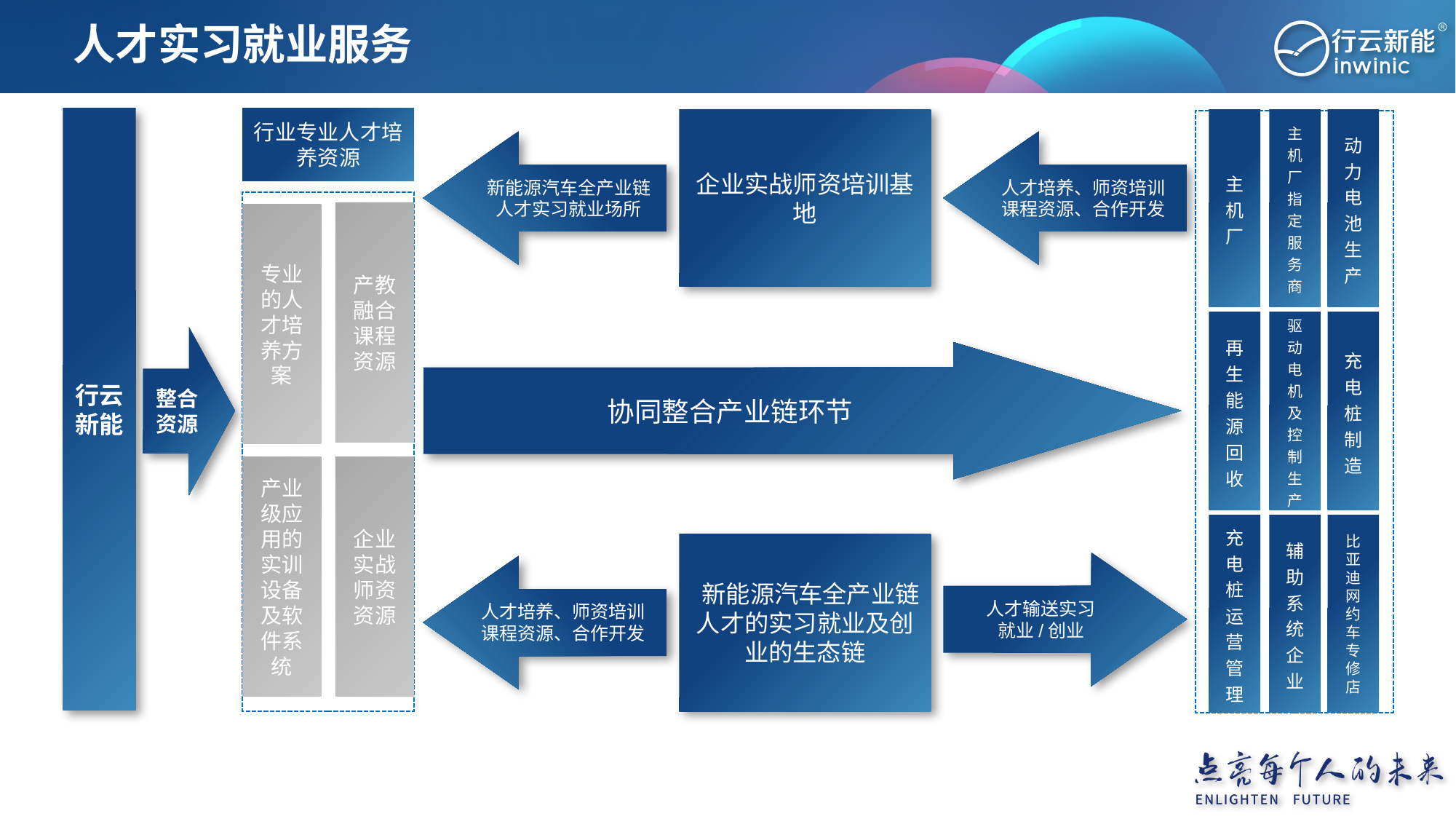

# 人才实习就业服务
行云新能
行业专业人才培养资源

产教融合课程资源
专业的人才培养方案
产业级应用的实训设备及软件系统
企业实战师资资源
企业实战师资培训基地
主机厂
主机厂指定服务商
动力电池生产

再生能源回收
驱动电机及控制生产
充电桩制造
充电桩运营管理
辅助系统企业
比亚迪网约车专修店
新能源汽车全产业链人才实习就业场所
人才培养、师资培训
课程资源、合作开发
整合资源
协同整合产业链环节
 新能源汽车全产业链人才的实习就业及创业的生态链
人才输送实习
就业/创业
人才培养、师资培训
课程资源、合作开发